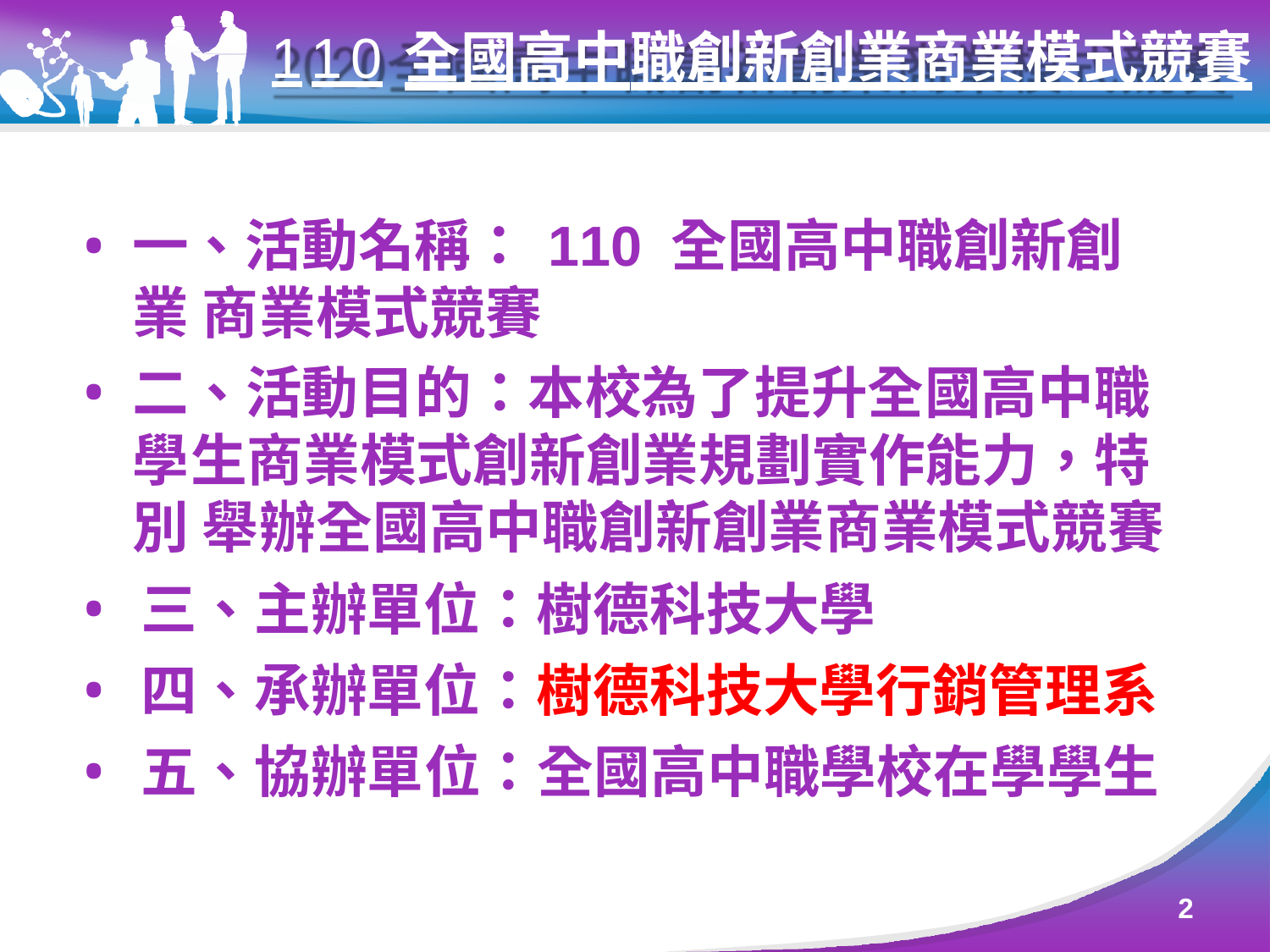

# 110全國高中職創新創業商業模式競賽

一、活動名稱：110 全國高中職創新創業 商業模式競賽
二、活動目的：本校為了提升全國高中職 學生商業模式創新創業規劃實作能力，特別 舉辦全國高中職創新創業商業模式競賽
三、主辦單位：樹德科技大學
四、承辦單位：樹德科技大學行銷管理系
五、協辦單位：全國高中職學校在學學生
2